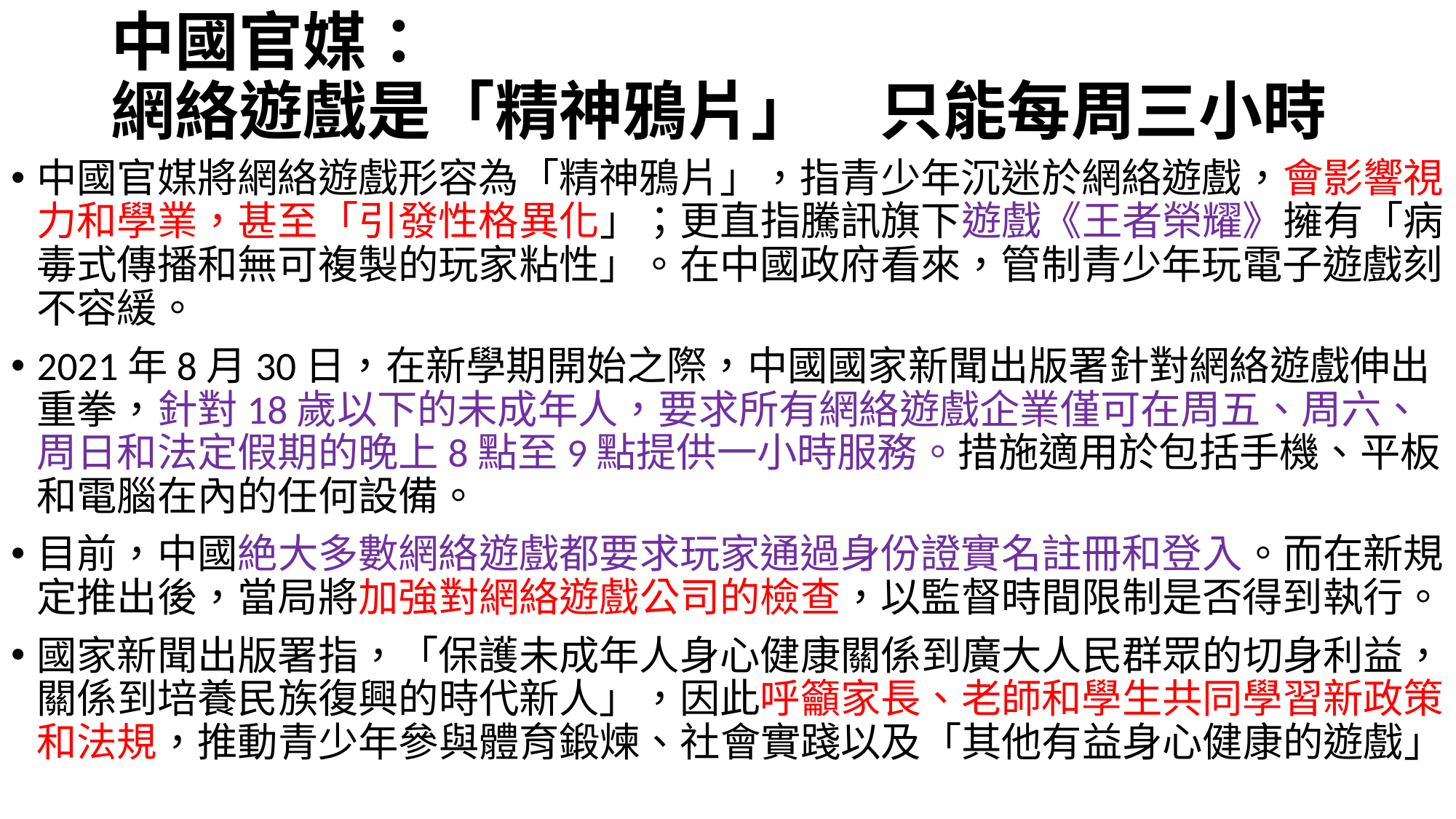

# 中國官媒： 網絡遊戲是「精神鴉片」　只能每周三小時
中國官媒將網絡遊戲形容為「精神鴉片」，指青少年沉迷於網絡遊戲，會影響視力和學業，甚至「引發性格異化」；更直指騰訊旗下遊戲《王者榮耀》擁有「病毒式傳播和無可複製的玩家粘性」。在中國政府看來，管制青少年玩電子遊戲刻不容緩。
2021年8月30日，在新學期開始之際，中國國家新聞出版署針對網絡遊戲伸出重拳，針對18歲以下的未成年人，要求所有網絡遊戲企業僅可在周五、周六、周日和法定假期的晚上8點至9點提供一小時服務。措施適用於包括手機、平板和電腦在內的任何設備。
目前，中國絶大多數網絡遊戲都要求玩家通過身份證實名註冊和登入。而在新規定推出後，當局將加強對網絡遊戲公司的檢查，以監督時間限制是否得到執行。
國家新聞出版署指，「保護未成年人身心健康關係到廣大人民群眾的切身利益，關係到培養民族復興的時代新人」，因此呼籲家長、老師和學生共同學習新政策和法規，推動青少年參與體育鍛煉、社會實踐以及「其他有益身心健康的遊戲」。